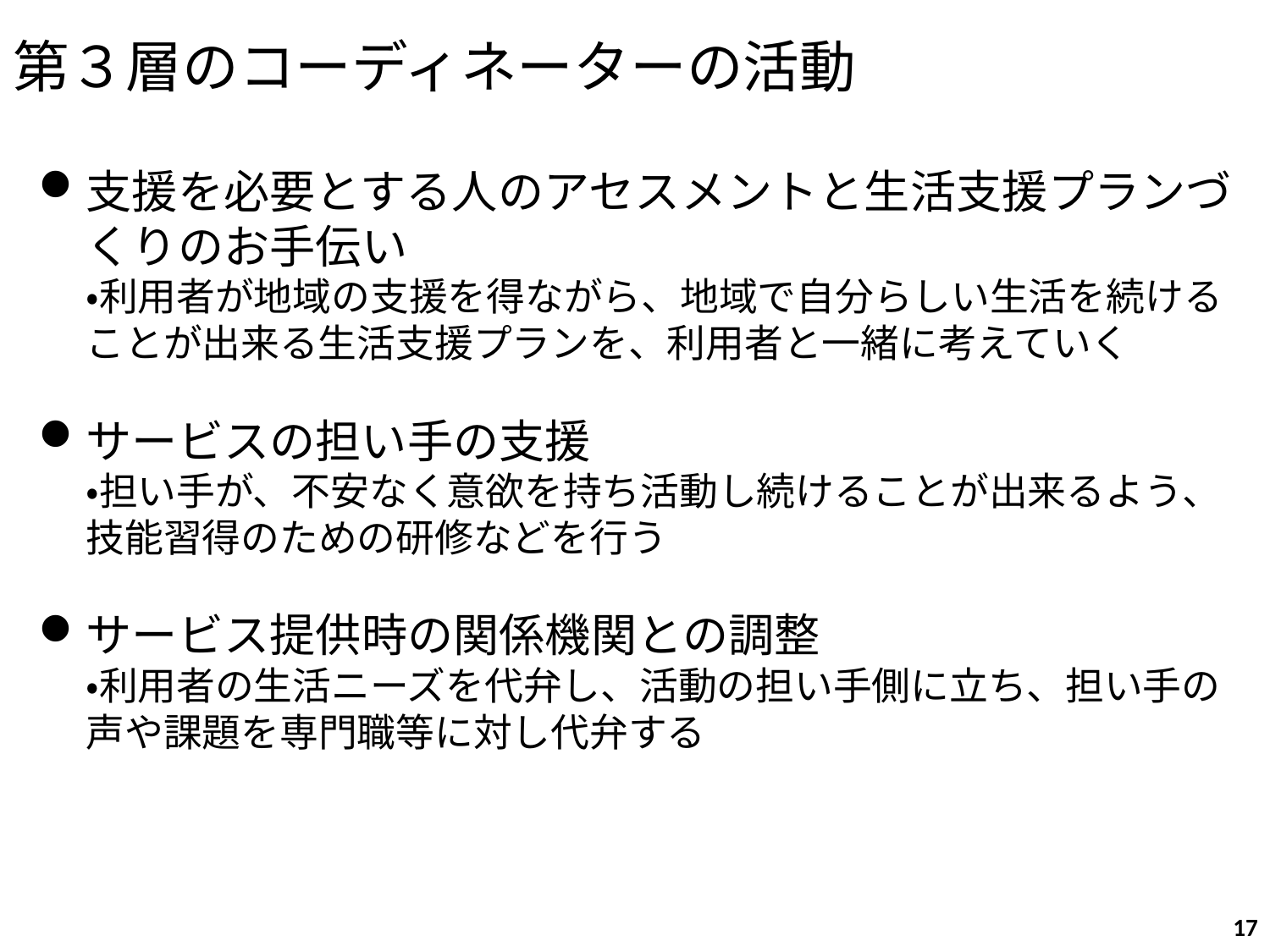

第３層のコーディネーターの活動
支援を必要とする人のアセスメントと生活支援プランづくりのお手伝い
・利用者が地域の支援を得ながら、地域で自分らしい生活を続けることが出来る生活支援プランを、利用者と一緒に考えていく

サービスの担い手の支援
・担い手が、不安なく意欲を持ち活動し続けることが出来るよう、技能習得のための研修などを行う

サービス提供時の関係機関との調整
・利用者の生活ニーズを代弁し、活動の担い手側に立ち、担い手の声や課題を専門職等に対し代弁する

17